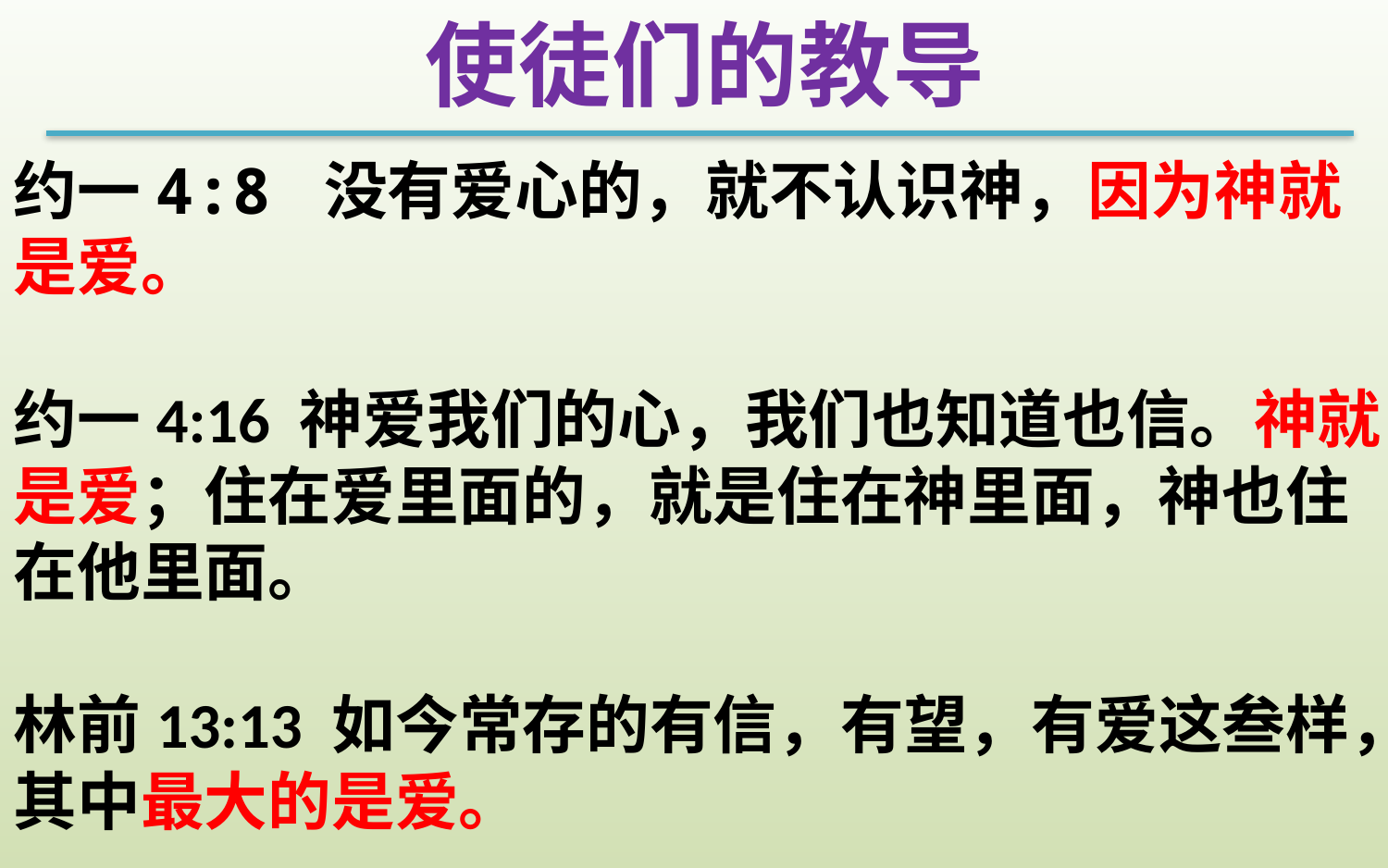

使徒们的教导
约一4:8 没有爱心的，就不认识神，因为神就是爱。

约一4:16 神爱我们的心，我们也知道也信。神就是爱；住在爱里面的，就是住在神里面，神也住在他里面。

林前13:13 如今常存的有信，有望，有爱这叁样，其中最大的是爱。